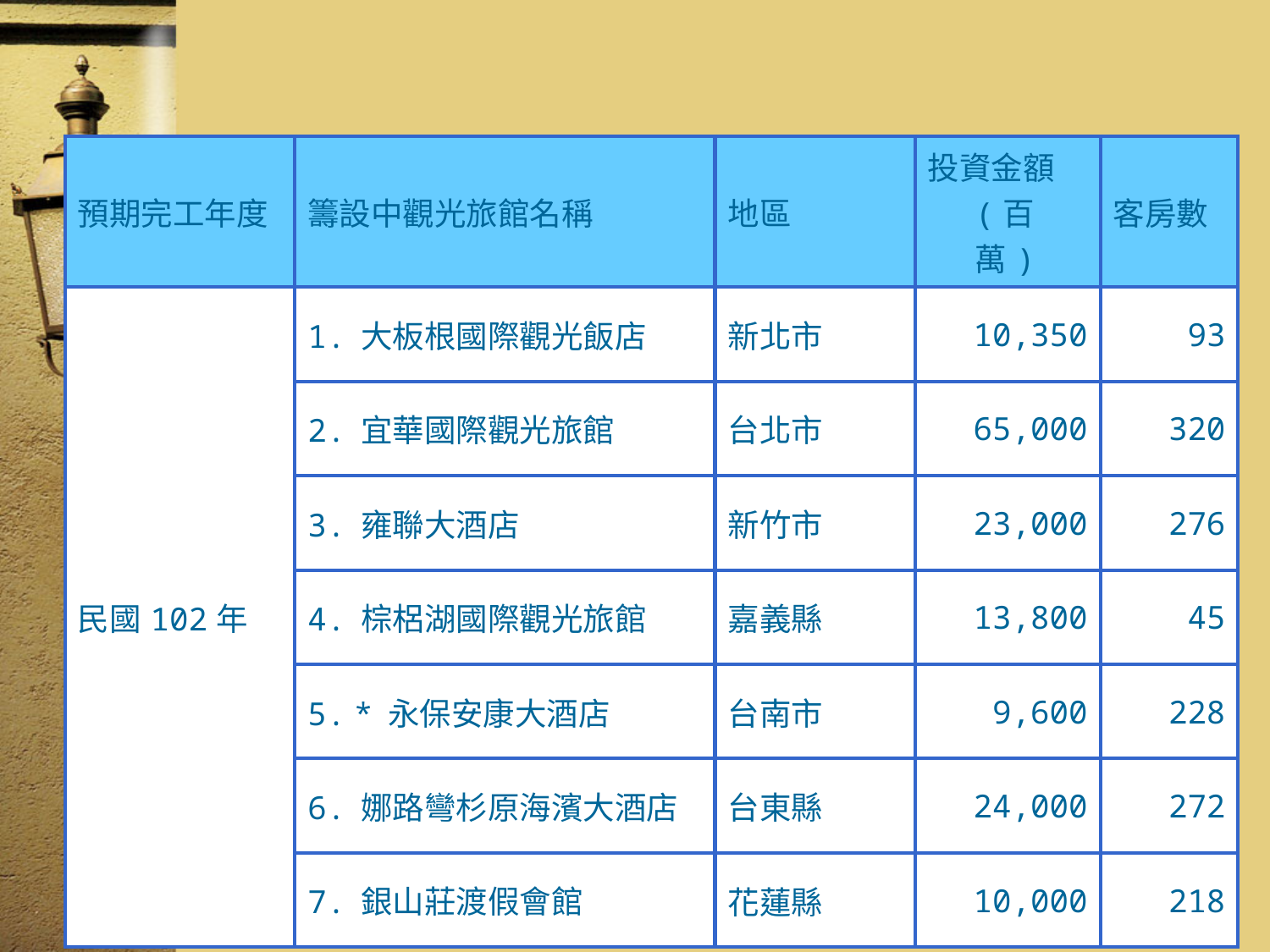

#
| 預期完工年度 | 籌設中觀光旅館名稱 | 地區 | 投資金額(百萬) | 客房數 |
| --- | --- | --- | --- | --- |
| 民國102年 | 1. 大板根國際觀光飯店 | 新北市 | 10,350 | 93 |
|  | 2. 宜華國際觀光旅館 | 台北市 | 65,000 | 320 |
|  | 3. 雍聯大酒店 | 新竹市 | 23,000 | 276 |
|  | 4. 棕梠湖國際觀光旅館 | 嘉義縣 | 13,800 | 45 |
|  | 5. \* 永保安康大酒店 | 台南市 | 9,600 | 228 |
|  | 6. 娜路彎杉原海濱大酒店 | 台東縣 | 24,000 | 272 |
|  | 7. 銀山莊渡假會館 | 花蓮縣 | 10,000 | 218 |
68